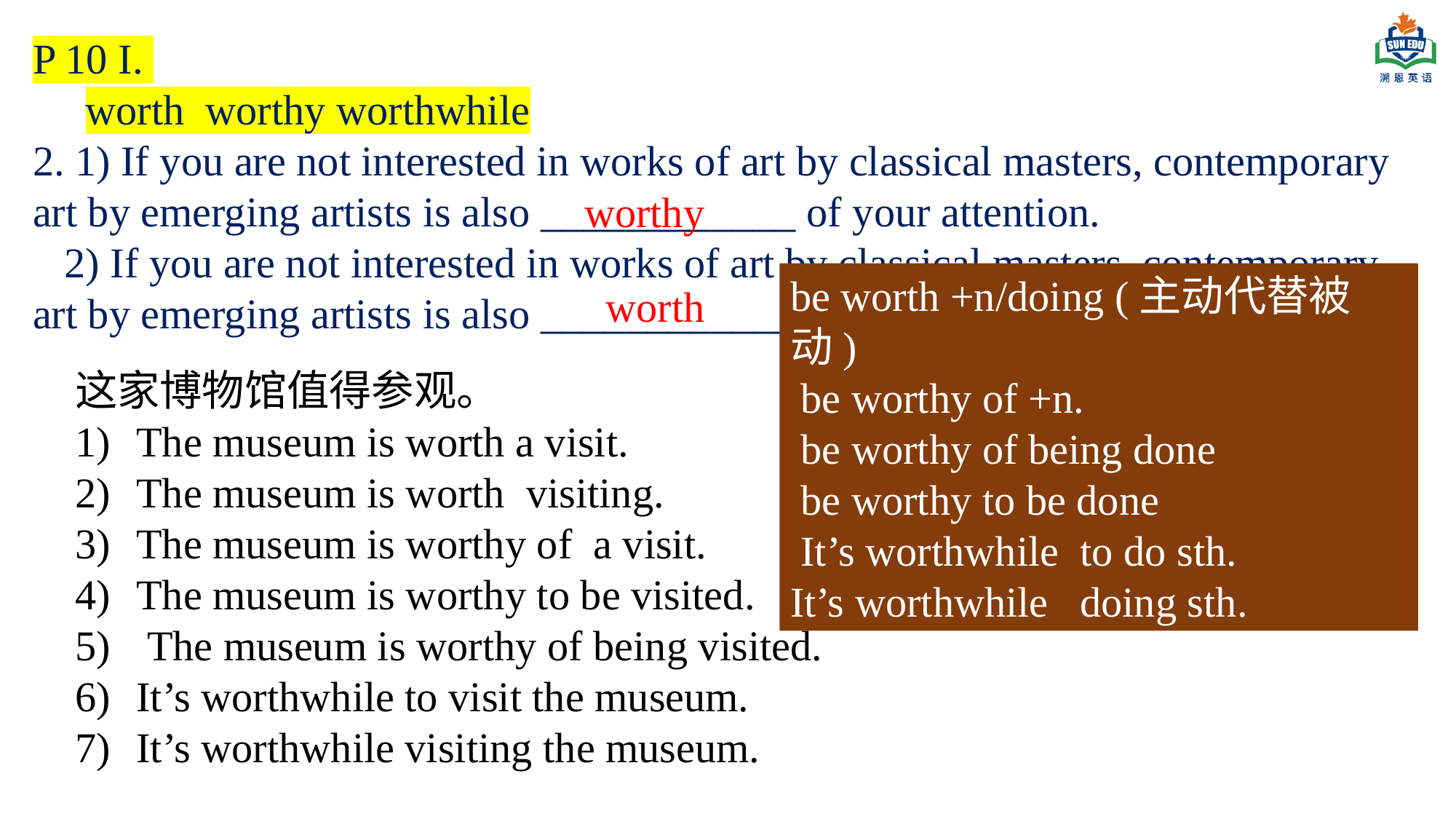

P 10 I.
     worth  worthy worthwhile
2. 1) If you are not interested in works of art by classical masters, contemporary art by emerging artists is also ____________ of your attention.
   2) If you are not interested in works of art by classical masters, contemporary art by emerging artists is also ____________  your attention.
worthy
be worth +n/doing (主动代替被动)
 be worthy of +n.
 be worthy of being done
 be worthy to be done
 It’s worthwhile  to do sth.
It’s worthwhile   doing sth.
worth
这家博物馆值得参观。
The museum is worth a visit.
The museum is worth  visiting.
The museum is worthy of  a visit.
The museum is worthy to be visited.
 The museum is worthy of being visited.
It’s worthwhile to visit the museum.
It’s worthwhile visiting the museum.